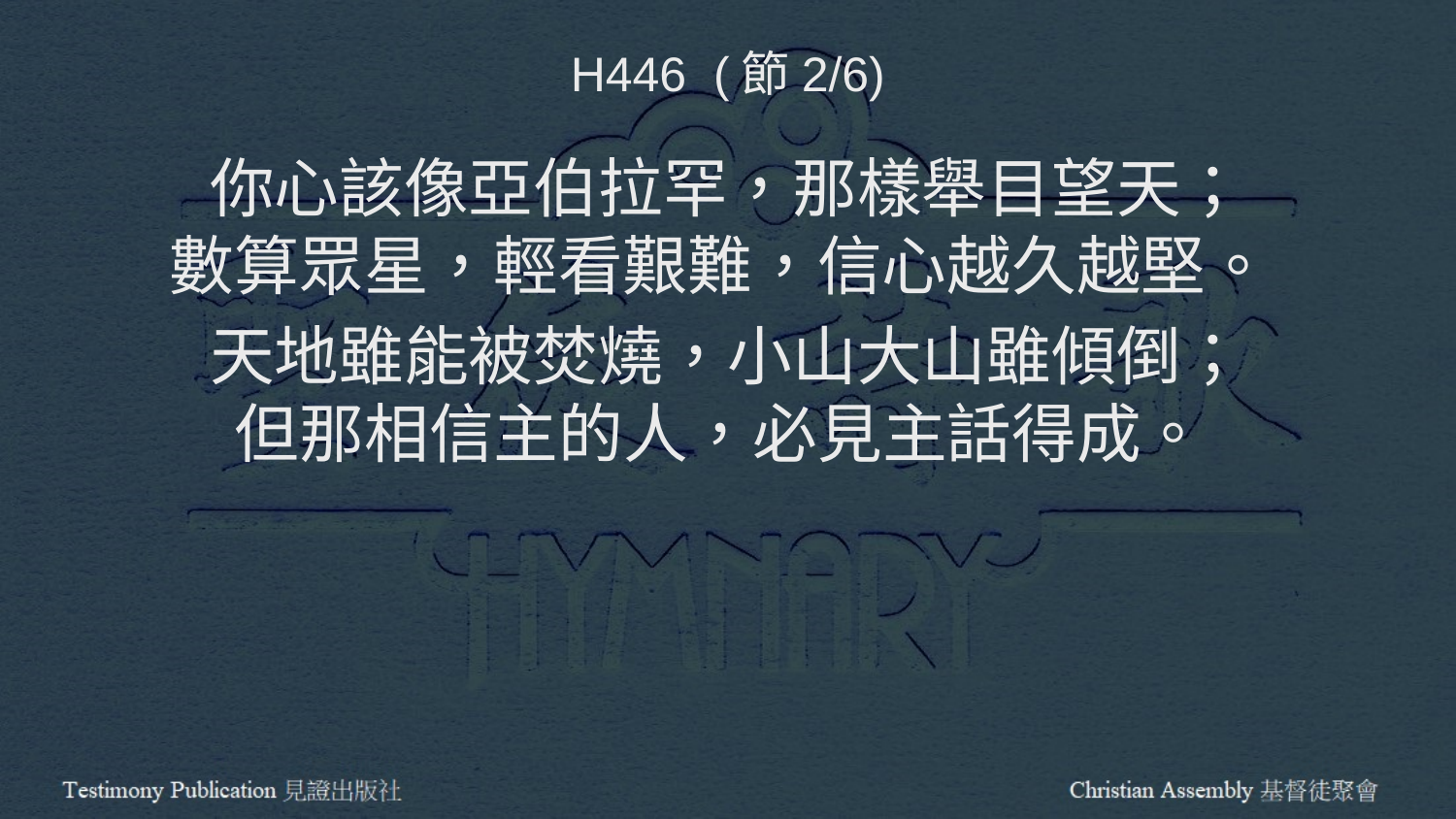

H446  (節2/6)

你心該像亞伯拉罕，那樣舉目望天；
數算眾星，輕看艱難，信心越久越堅。
天地雖能被焚燒，小山大山雖傾倒；
但那相信主的人，必見主話得成。